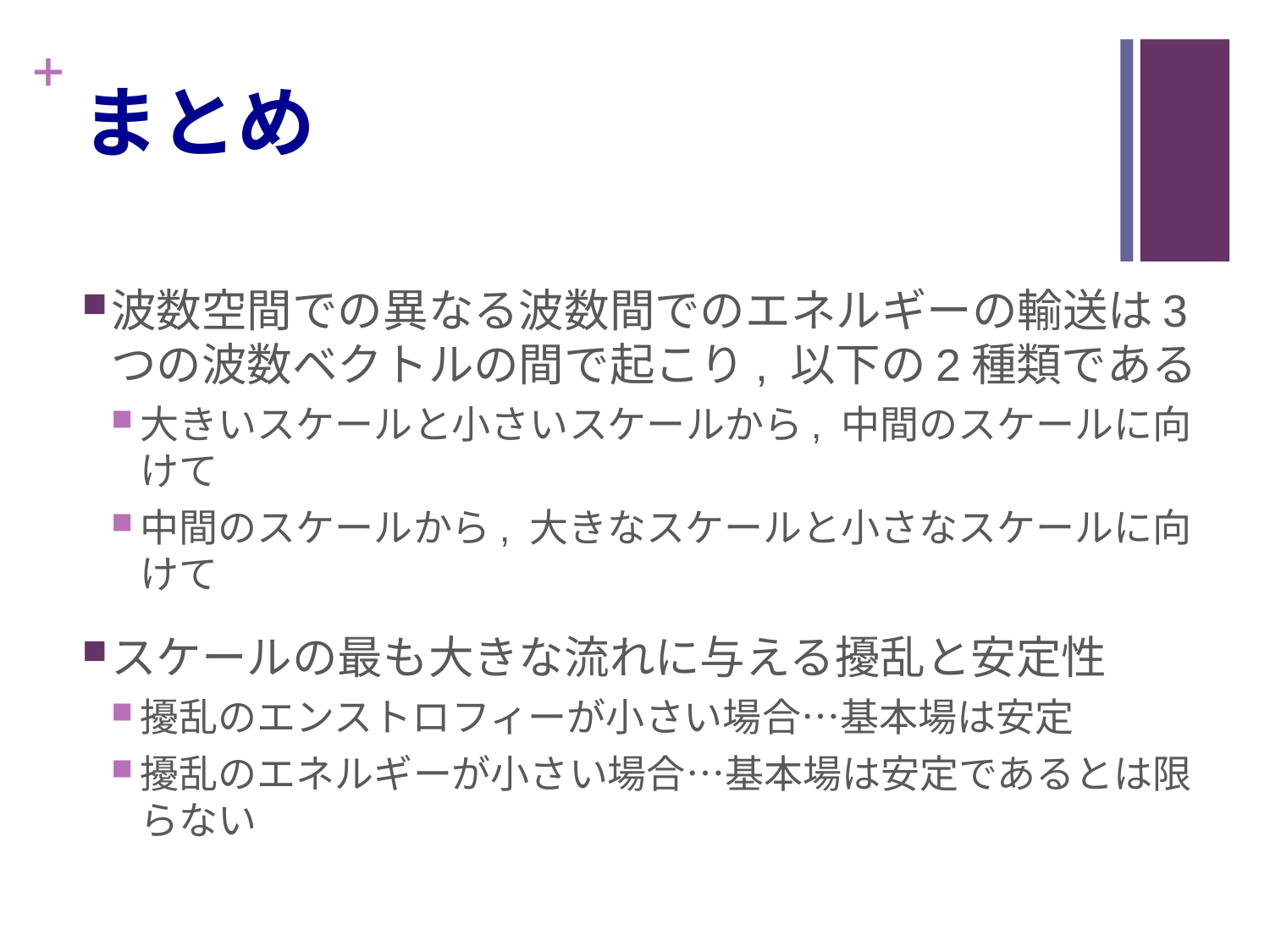

# まとめ
波数空間での異なる波数間でのエネルギーの輸送は3つの波数ベクトルの間で起こり, 以下の2種類である
大きいスケールと小さいスケールから, 中間のスケールに向けて
中間のスケールから, 大きなスケールと小さなスケールに向けて
スケールの最も大きな流れに与える擾乱と安定性
擾乱のエンストロフィーが小さい場合…基本場は安定
擾乱のエネルギーが小さい場合…基本場は安定であるとは限らない